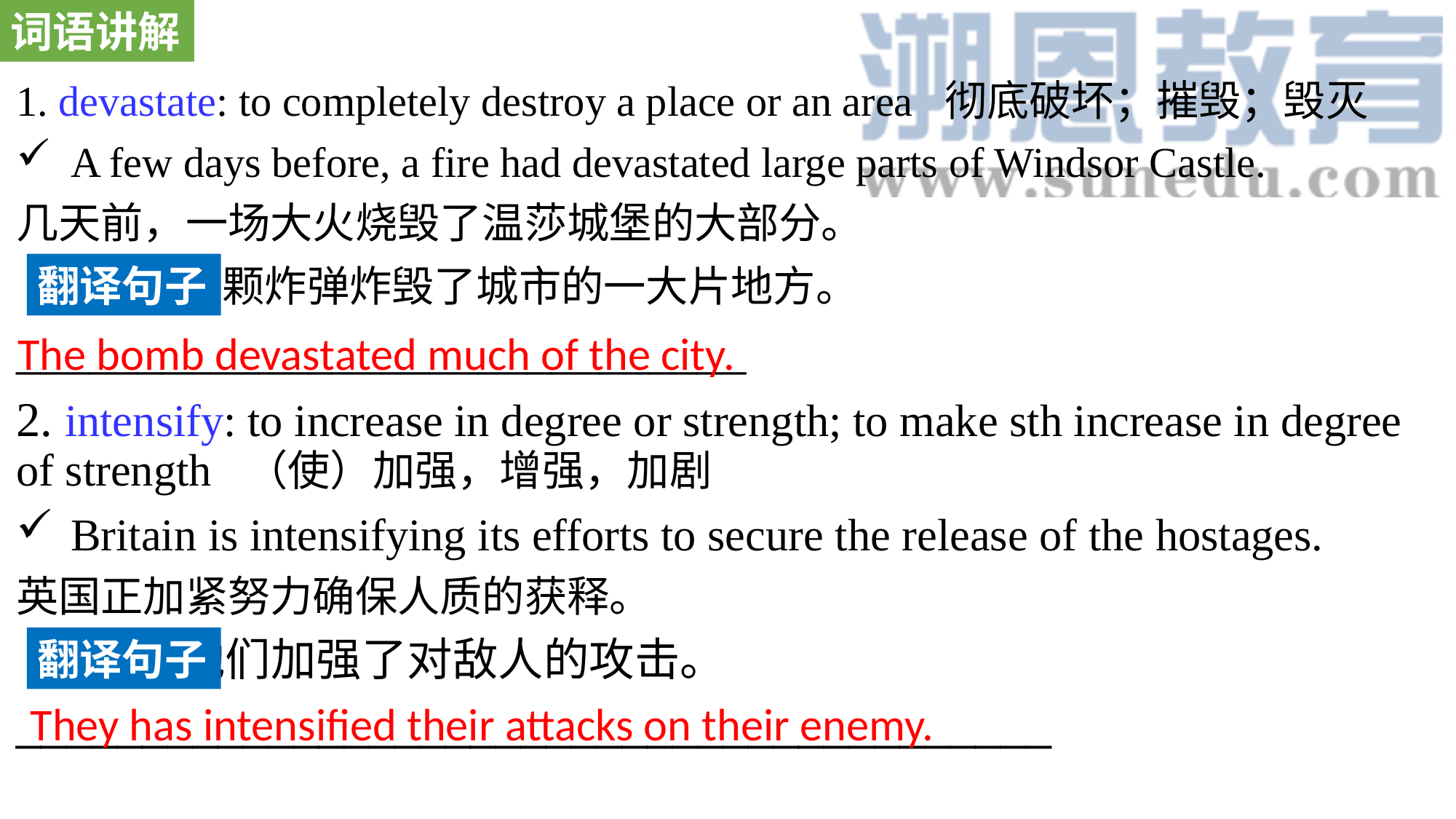

词语讲解
1. devastate: to completely destroy a place or an area  彻底破坏；摧毁；毁灭
A few days before, a fire had devastated large parts of Windsor Castle.
几天前，一场大火烧毁了温莎城堡的大部分。
               这颗炸弹炸毁了城市的一大片地方。
______________________________
2. intensify: to increase in degree or strength; to make sth increase in degree of strength  （使）加强，增强，加剧
Britain is intensifying its efforts to secure the release of the hostages.
英国正加紧努力确保人质的获释。
               他们加强了对敌人的攻击。
_________________________________________
翻译句子
The bomb devastated much of the city.
翻译句子
They has intensified their attacks on their enemy.